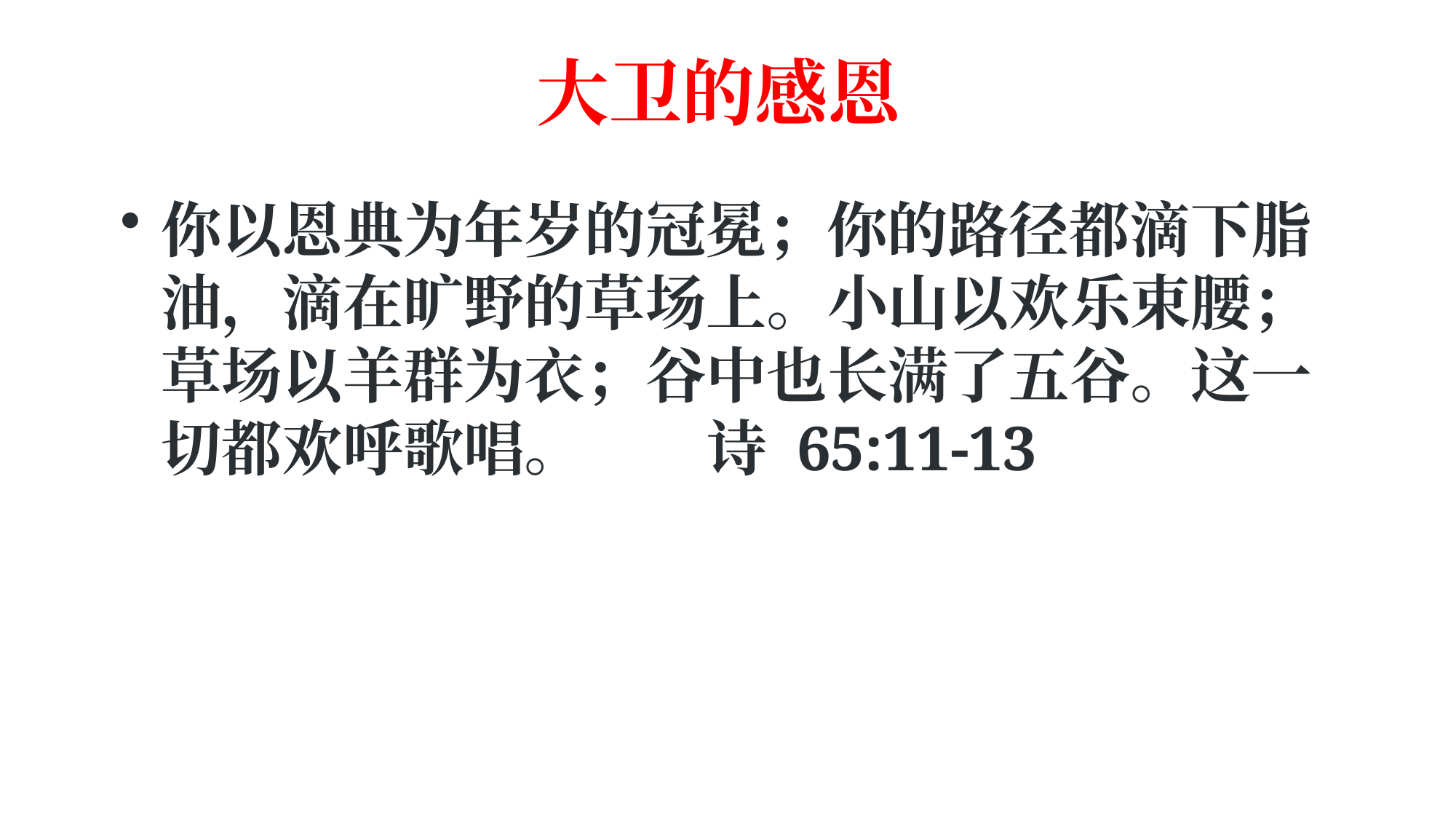

# 大卫的感恩
你以恩典为年岁的冠冕；你的路径都滴下脂油，滴在旷野的草场上。小山以欢乐束腰；草场以羊群为衣；谷中也长满了五谷。这一切都欢呼歌唱。		诗 65:11-13